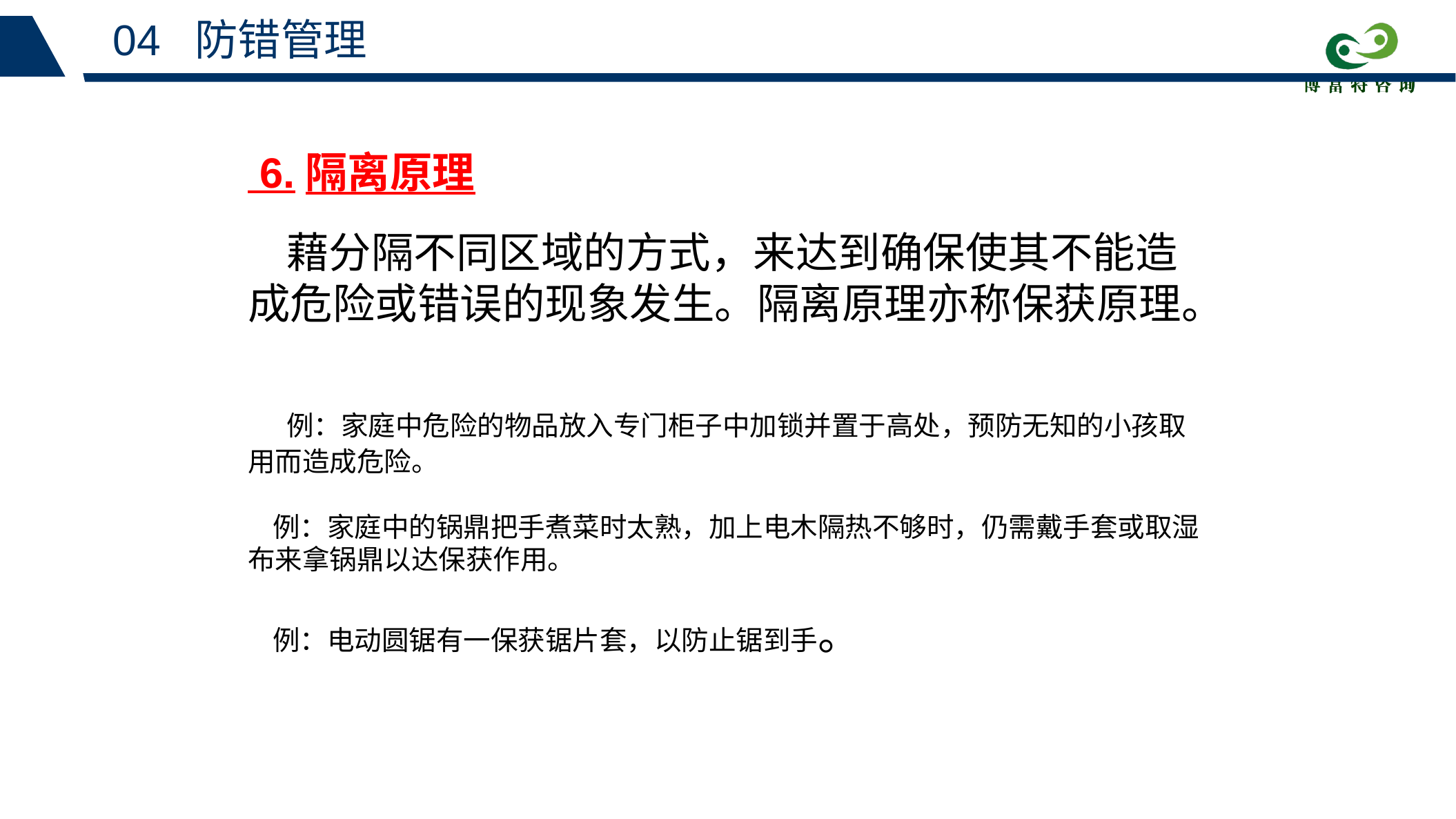

04  防错管理

 6.隔离原理

   藉分隔不同区域的方式，来达到确保使其不能造成危险或错误的现象发生。隔离原理亦称保获原理。

   例：家庭中危险的物品放入专门柜子中加锁并置于高处，预防无知的小孩取用而造成危险。

   例：家庭中的锅鼎把手煮菜时太熟，加上电木隔热不够时，仍需戴手套或取湿布来拿锅鼎以达保获作用。

   例：电动圆锯有一保获锯片套，以防止锯到手。